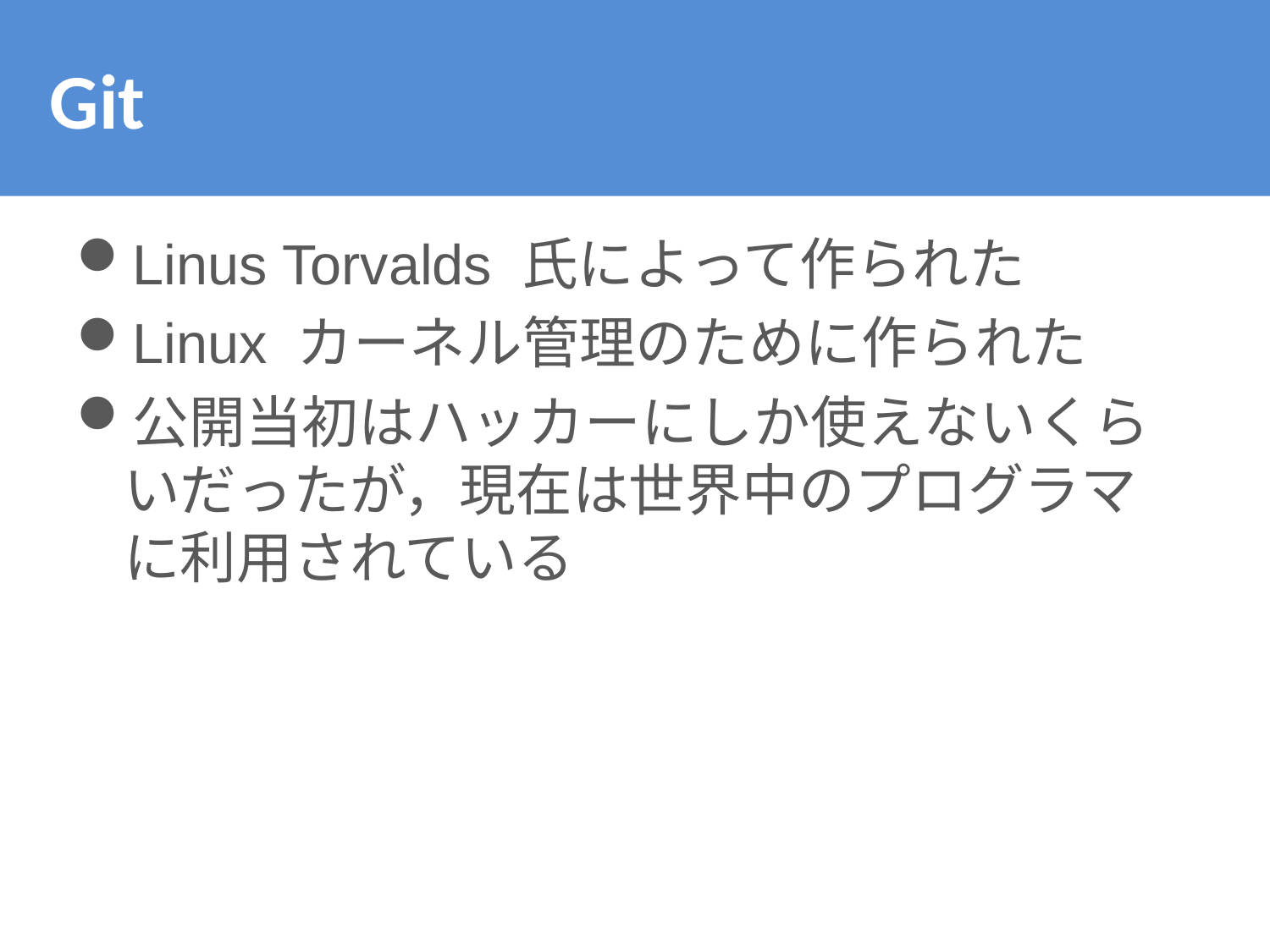

# Git
Linus Torvalds 氏によって作られた
Linux カーネル管理のために作られた
公開当初はハッカーにしか使えないくらいだったが，現在は世界中のプログラマに利用されている